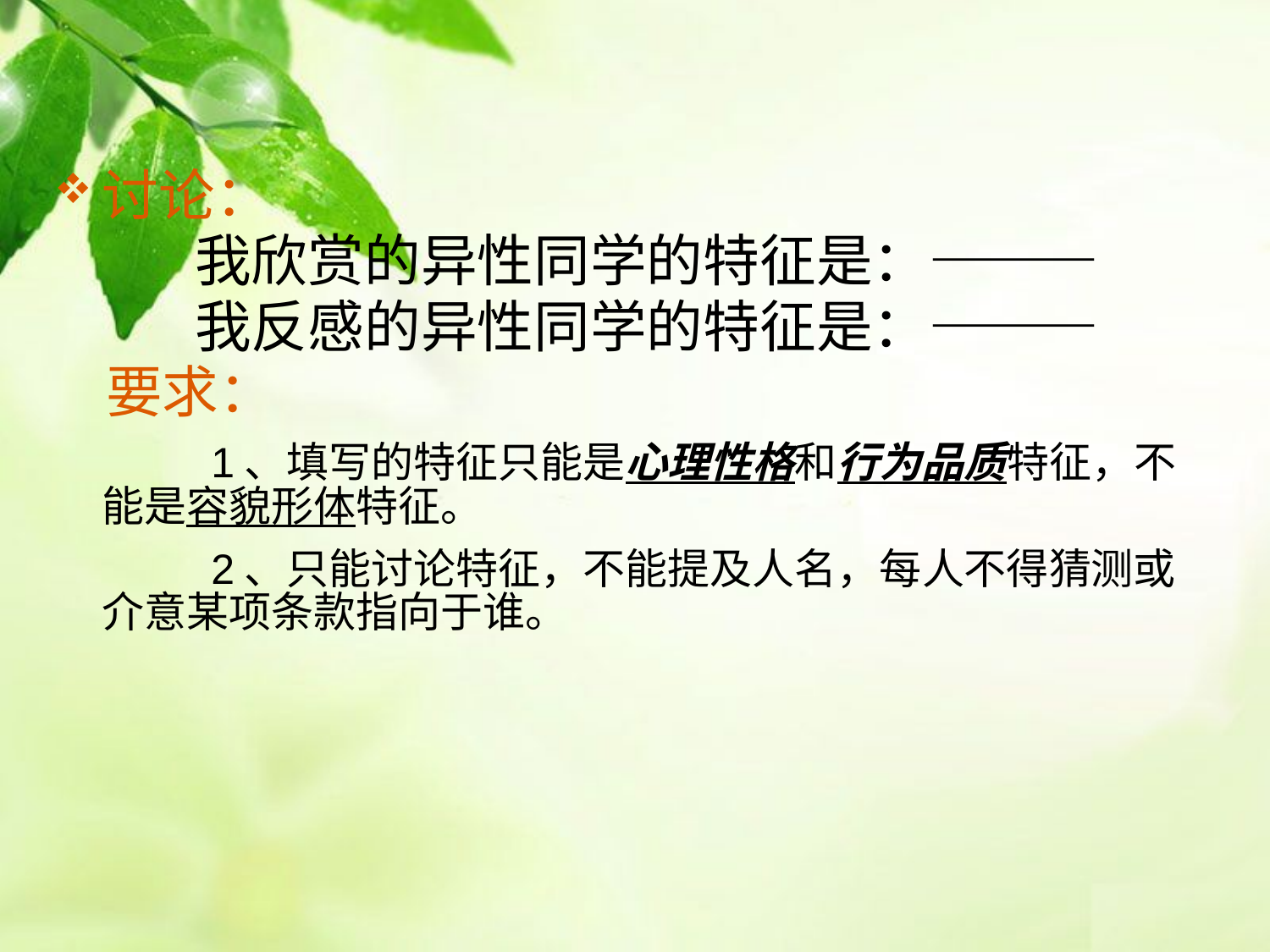

讨论：
          我欣赏的异性同学的特征是：———
          我反感的异性同学的特征是：———
   要求：
          1、填写的特征只能是心理性格和行为品质特征，不能是容貌形体特征。
          2、只能讨论特征，不能提及人名，每人不得猜测或介意某项条款指向于谁。